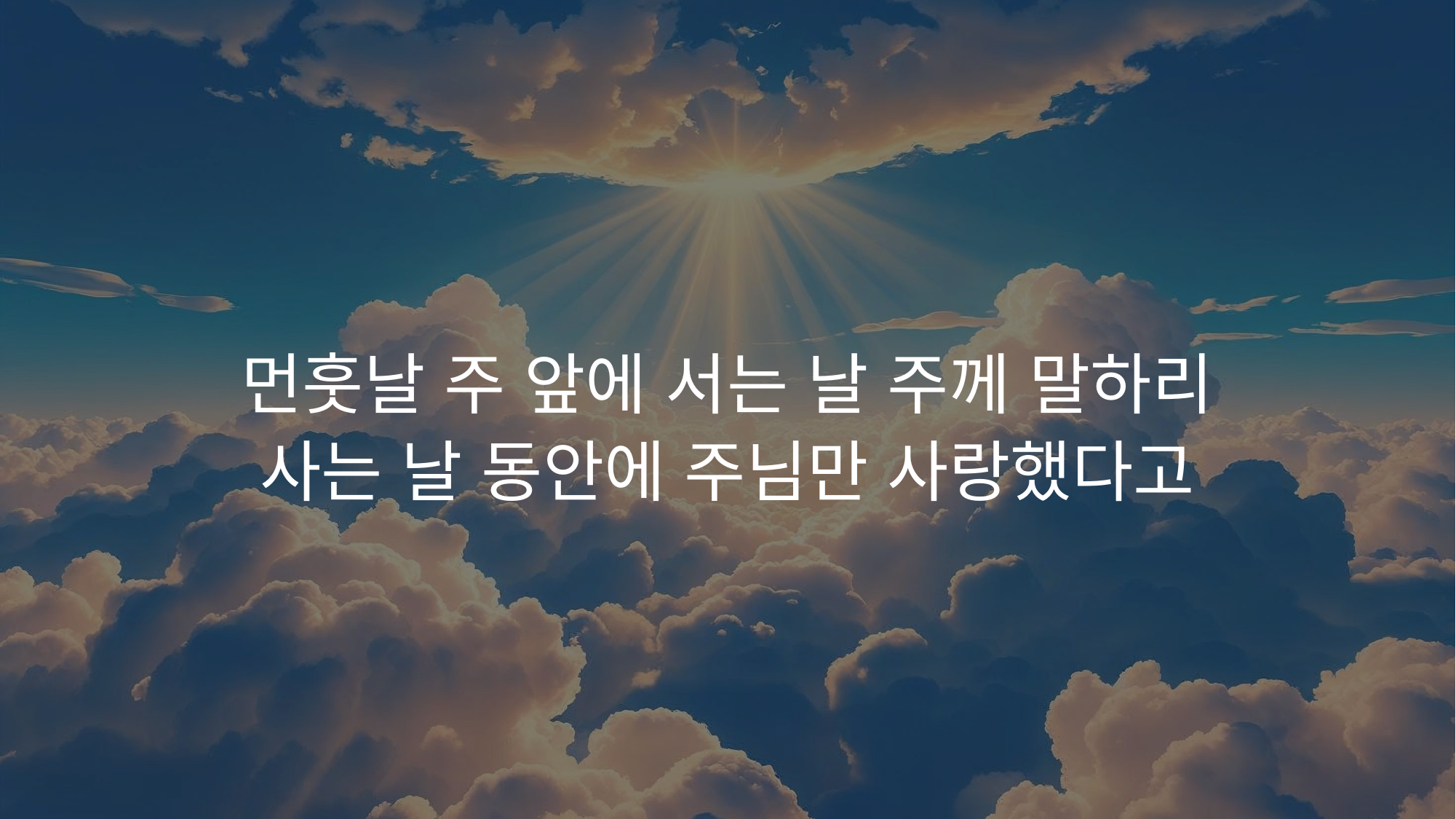

먼훗날 주 앞에 서는 날 주께 말하리
사는 날 동안에 주님만 사랑했다고